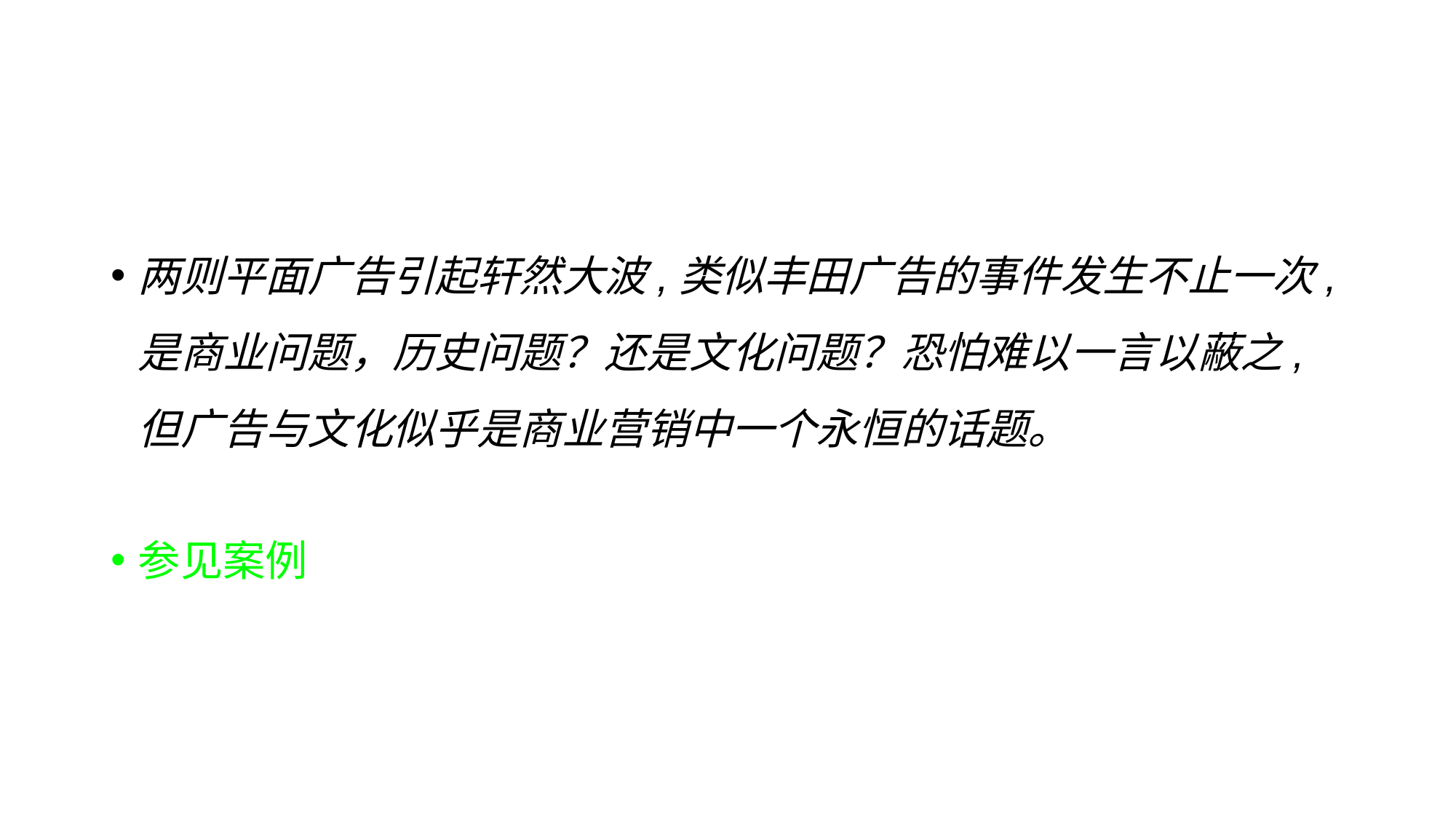

两则平面广告引起轩然大波,类似丰田广告的事件发生不止一次,是商业问题，历史问题？还是文化问题？恐怕难以一言以蔽之,但广告与文化似乎是商业营销中一个永恒的话题。

参见案例